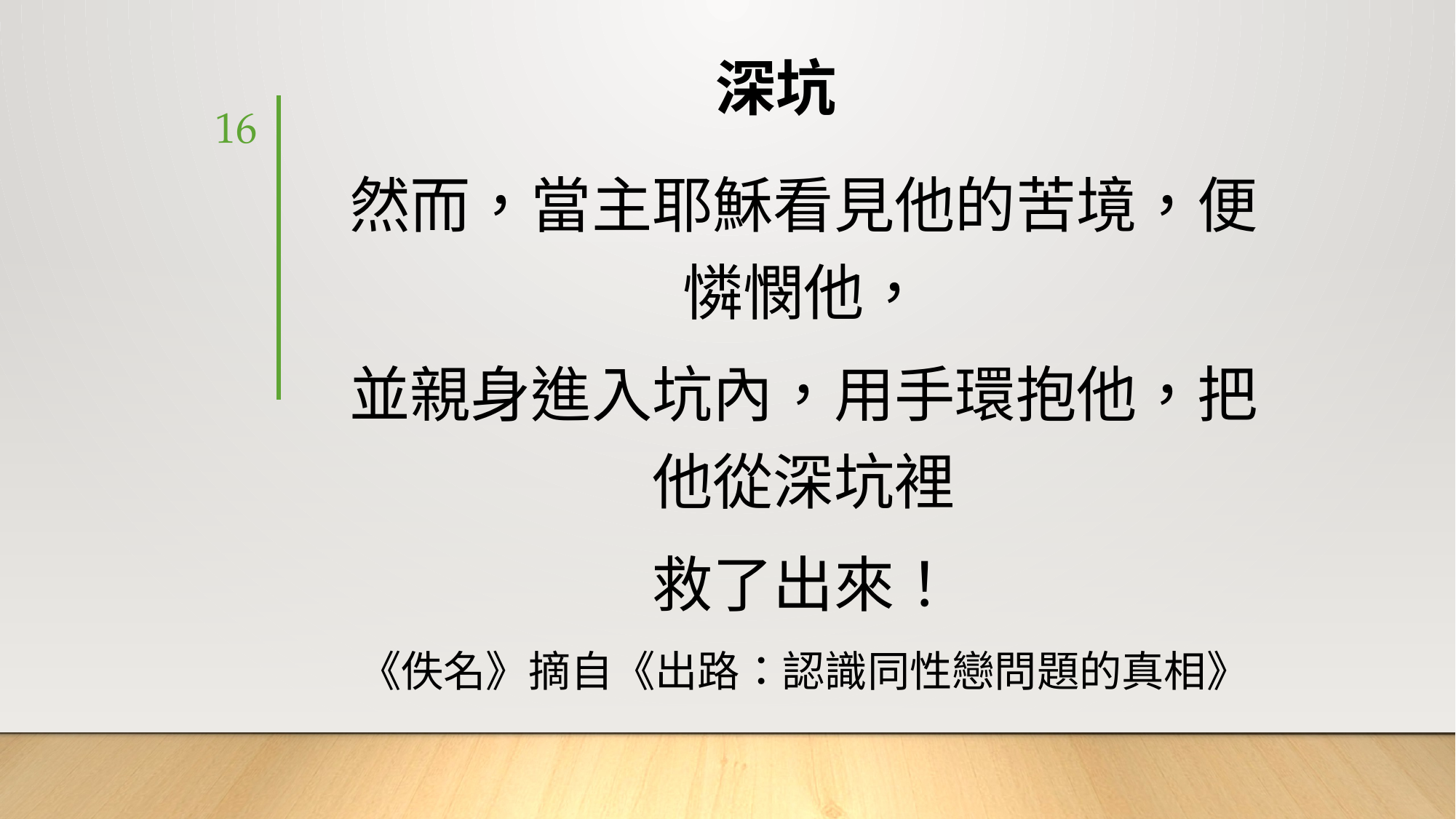

深坑
16
然而，當主耶穌看見他的苦境，便憐憫他，
並親身進入坑內，用手環抱他，把他從深坑裡
救了出來！
《佚名》摘自《出路：認識同性戀問題的真相》